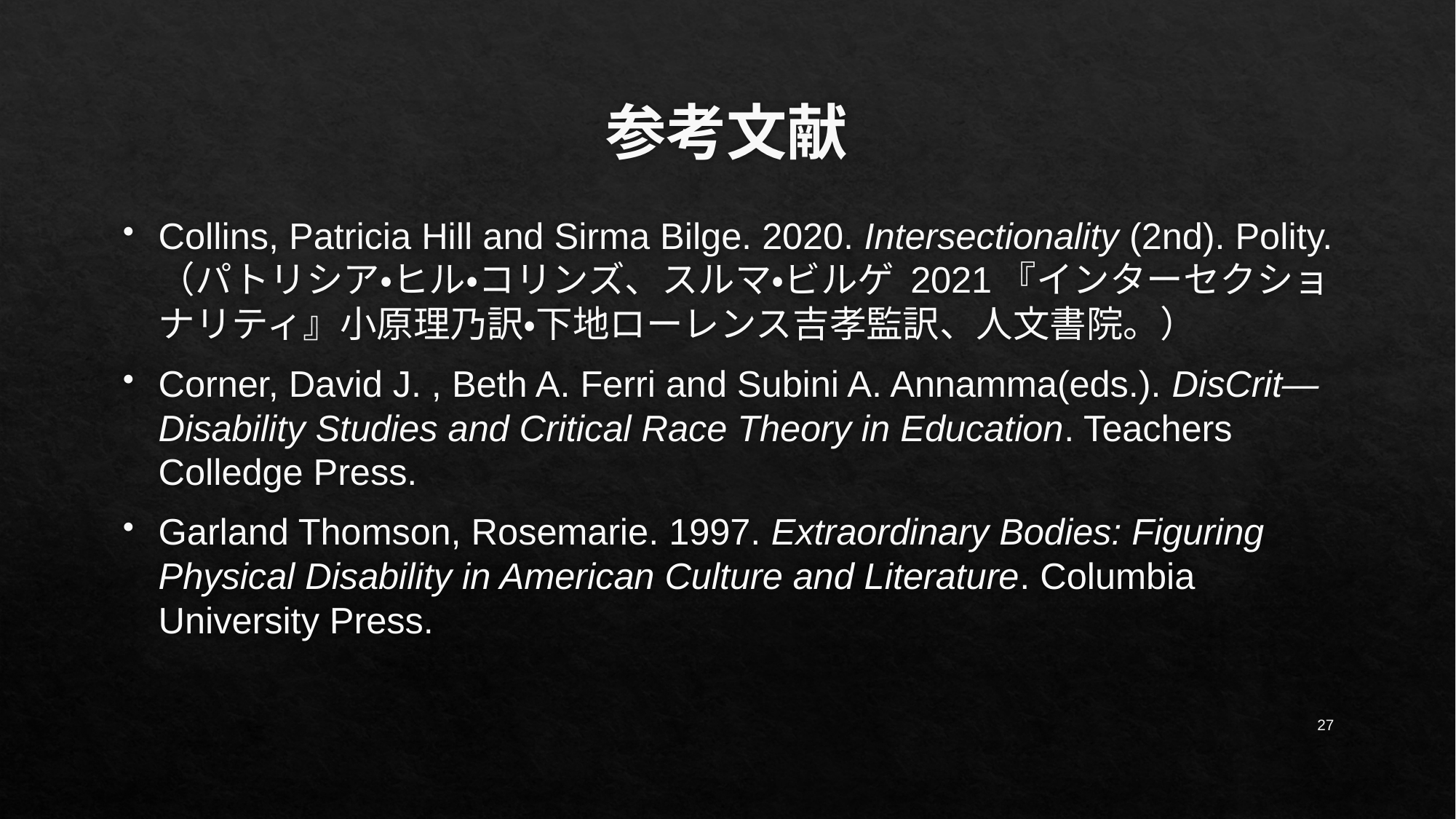

# 参考文献
Collins, Patricia Hill and Sirma Bilge. 2020. Intersectionality (2nd). Polity. （パトリシア・ヒル・コリンズ、スルマ・ビルゲ 2021『インターセクショナリティ』小原理乃訳・下地ローレンス吉孝監訳、人文書院。）
Corner, David J. , Beth A. Ferri and Subini A. Annamma(eds.). DisCrit—Disability Studies and Critical Race Theory in Education. Teachers Colledge Press.
Garland Thomson, Rosemarie. 1997. Extraordinary Bodies: Figuring Physical Disability in American Culture and Literature. Columbia University Press.

27